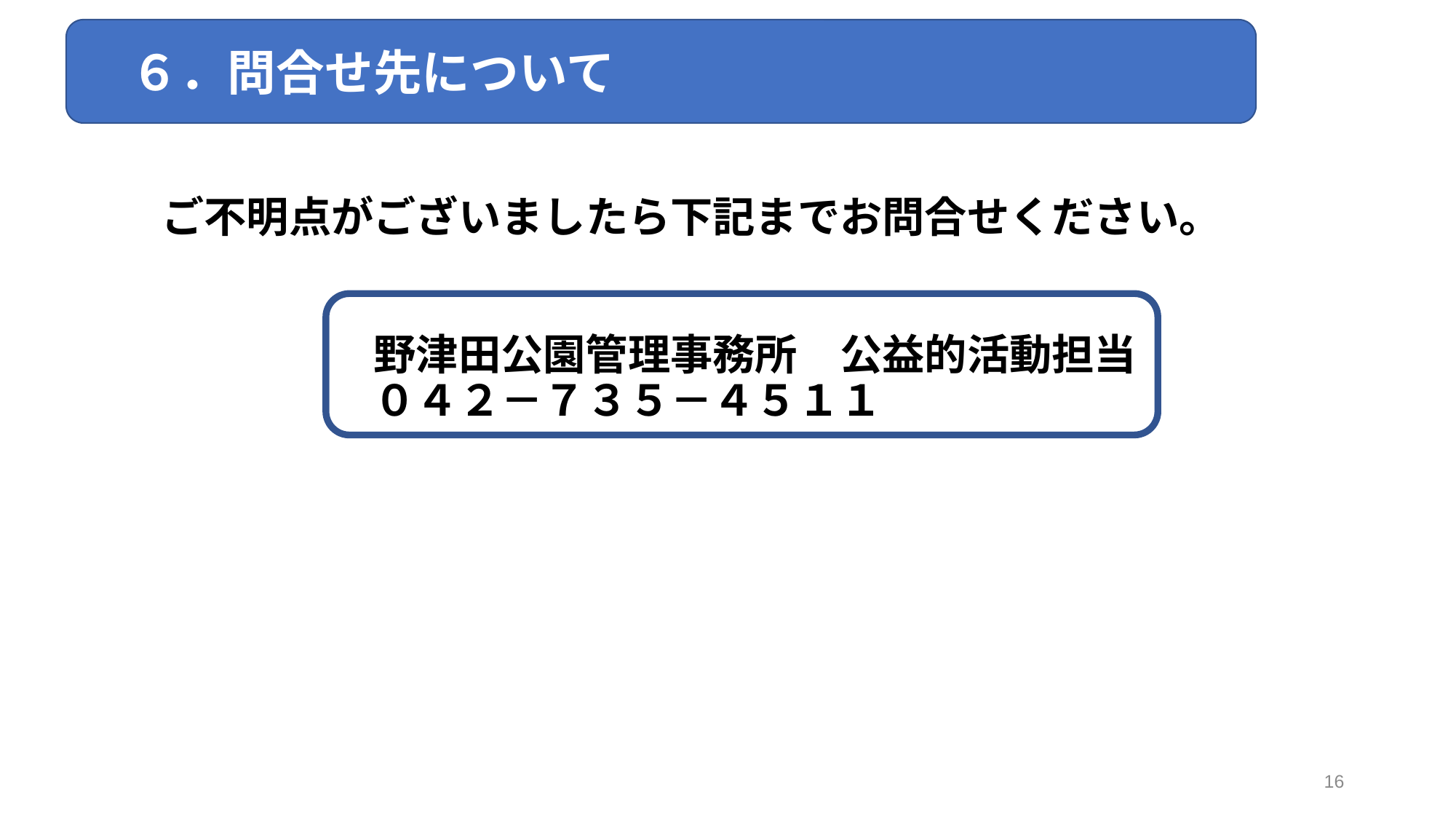

６．問合せ先について
# ご不明点がございましたら下記までお問合せください。 　　　　　　　 　　　　　　　野津田公園管理事務所　公益的活動担当　 　　　　　　　０４２－７３５－４５１１

16